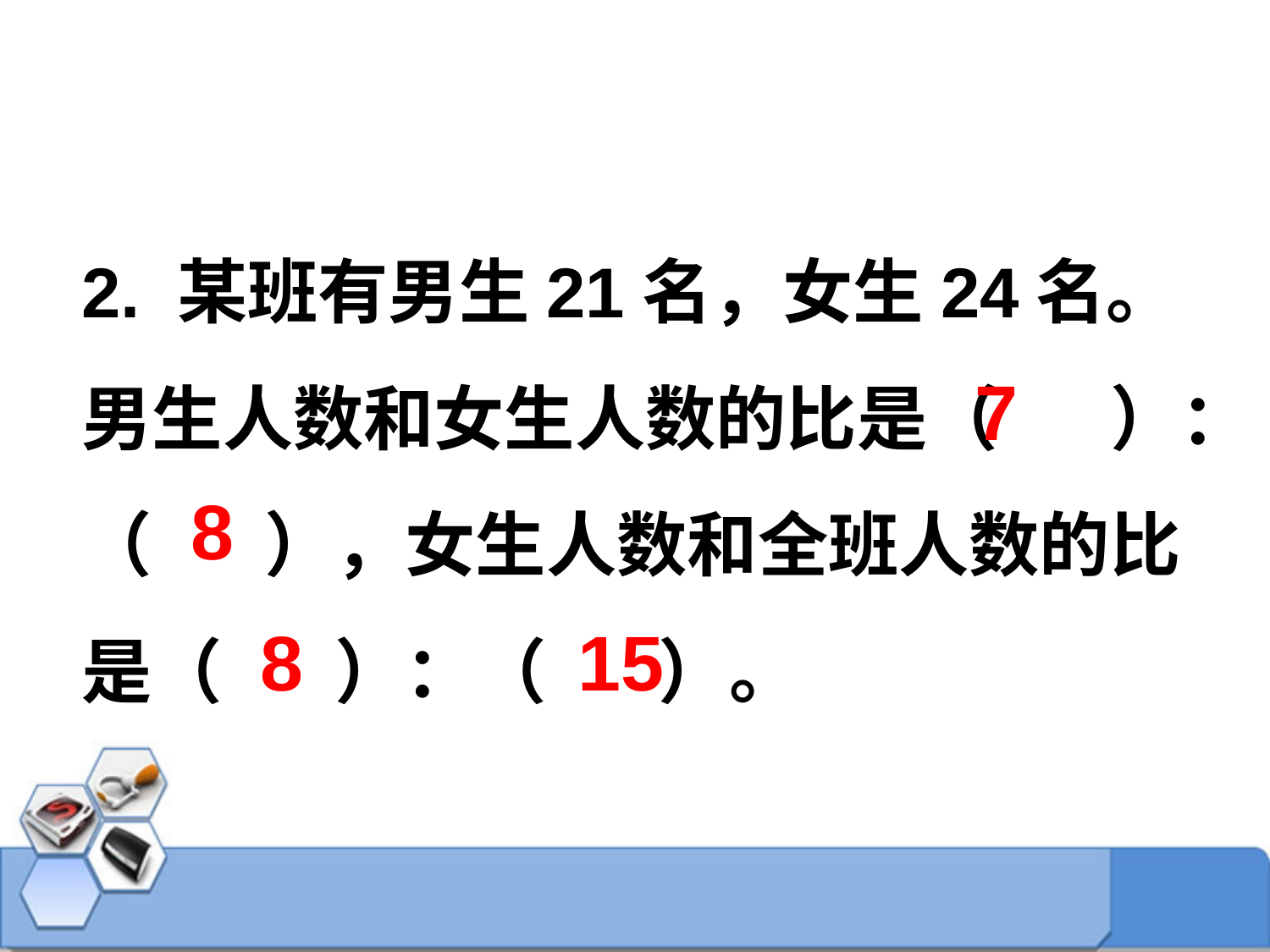

2. 某班有男生21名，女生24名。男生人数和女生人数的比是（       ）：（       ），女生人数和全班人数的比是（       ）：（       ）。
7
8
8
15